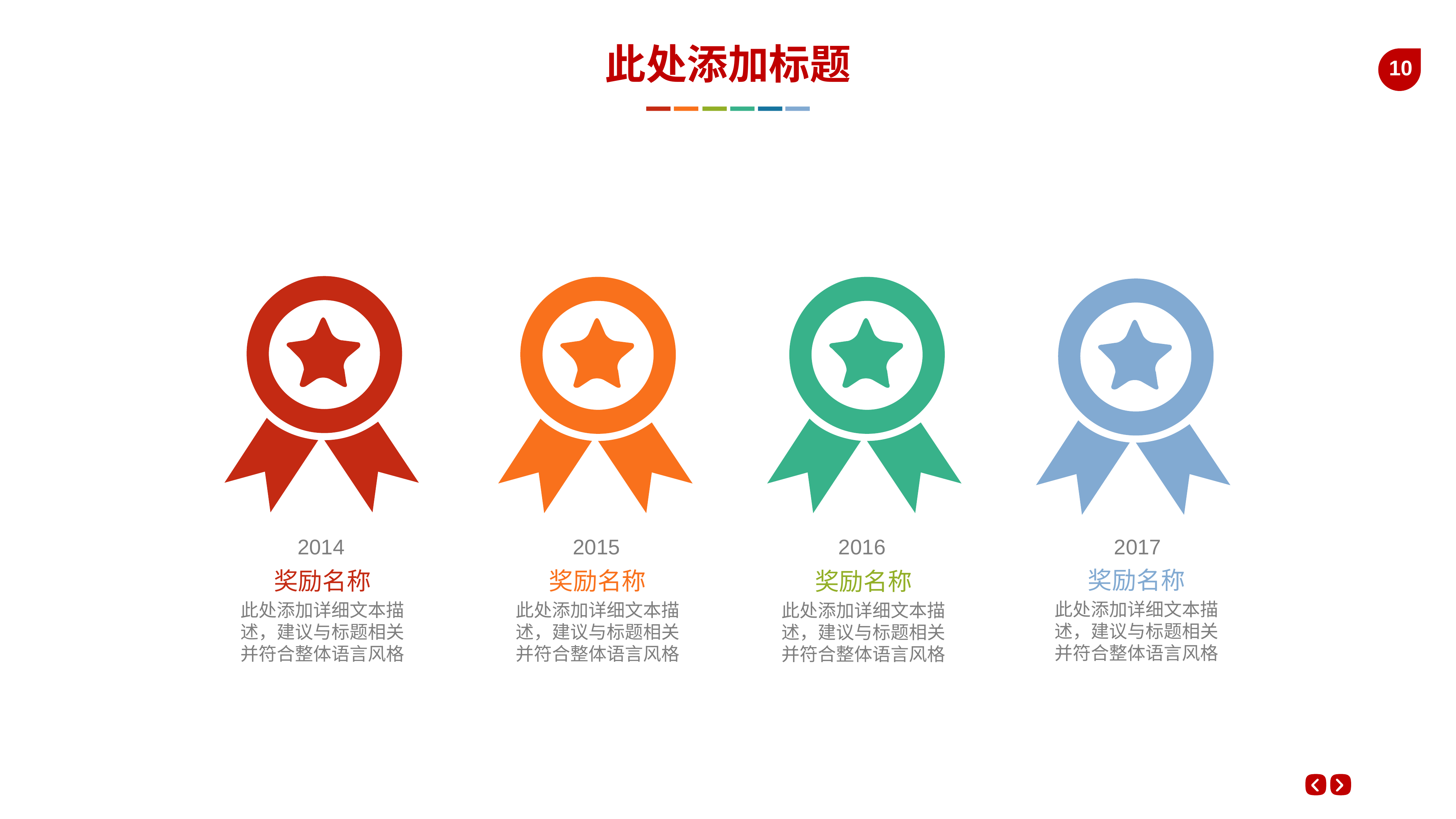

此处添加标题

2014
2015
2016
2017
奖励名称
此处添加详细文本描述，建议与标题相关并符合整体语言风格
奖励名称
此处添加详细文本描述，建议与标题相关并符合整体语言风格
奖励名称
此处添加详细文本描述，建议与标题相关并符合整体语言风格
奖励名称
此处添加详细文本描述，建议与标题相关并符合整体语言风格